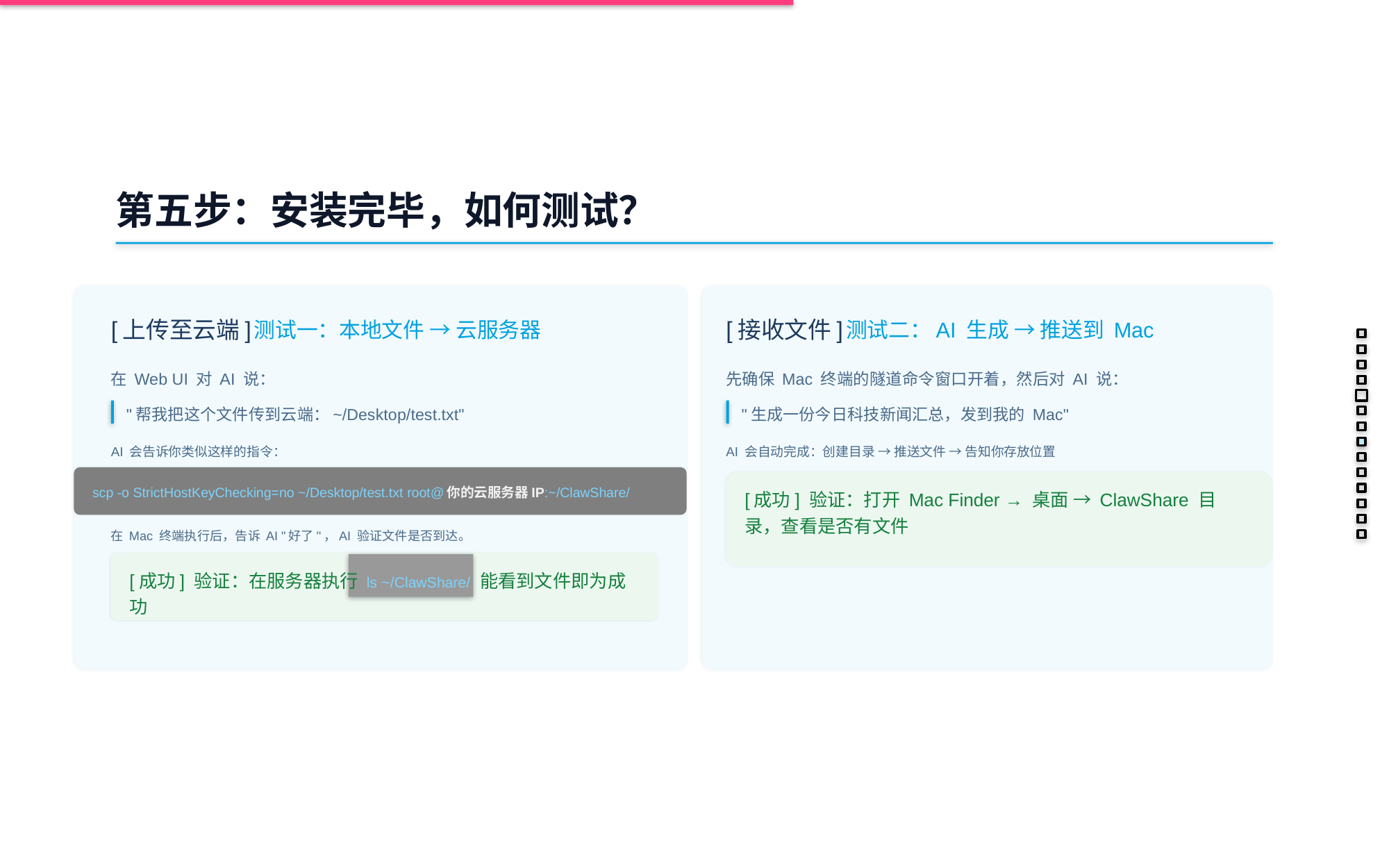

第五步：安装完毕，如何测试？

[上传至云端]
[接收文件]
测试一：本地文件 → 云服务器
测试二：AI 生成 → 推送到 Mac

在 Web UI 对 AI 说：
先确保 Mac 终端的隧道命令窗口开着，然后对 AI 说：

"帮我把这个文件传到云端：~/Desktop/test.txt"

"生成一份今日科技新闻汇总，发到我的 Mac"

AI 会告诉你类似这样的指令：
AI 会自动完成：创建目录 → 推送文件 → 告知你存放位置

scp -o StrictHostKeyChecking=no ~/Desktop/test.txt root@你的云服务器IP:~/ClawShare/

[成功] 验证：打开 Mac Finder → 桌面 → ClawShare 目录，查看是否有文件

在 Mac 终端执行后，告诉 AI "好了"，AI 验证文件是否到达。

[成功] 验证：在服务器执行 ls ~/ClawShare/ 能看到文件即为成功